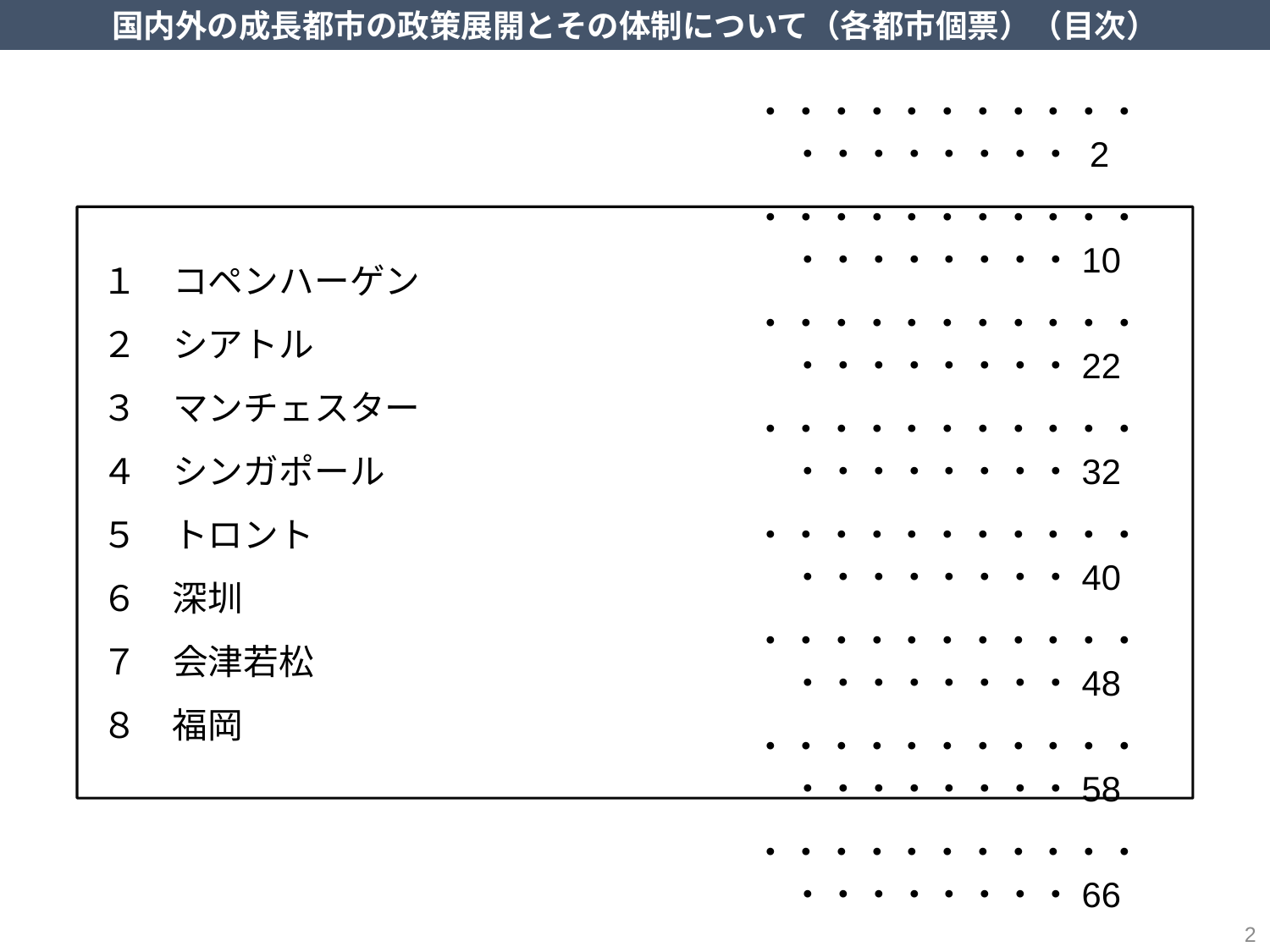

国内外の成長都市の政策展開とその体制について（各都市個票）（目次）
１　コペンハーゲン
２　シアトル
３　マンチェスター
４　シンガポール
５　トロント
６　深圳
７　会津若松
８　福岡
・・・・・・・・・・・・・・・・・・・ 2
・・・・・・・・・・・・・・・・・・・10
・・・・・・・・・・・・・・・・・・・22
・・・・・・・・・・・・・・・・・・・32
・・・・・・・・・・・・・・・・・・・40
・・・・・・・・・・・・・・・・・・・48
・・・・・・・・・・・・・・・・・・・58
・・・・・・・・・・・・・・・・・・・66
2